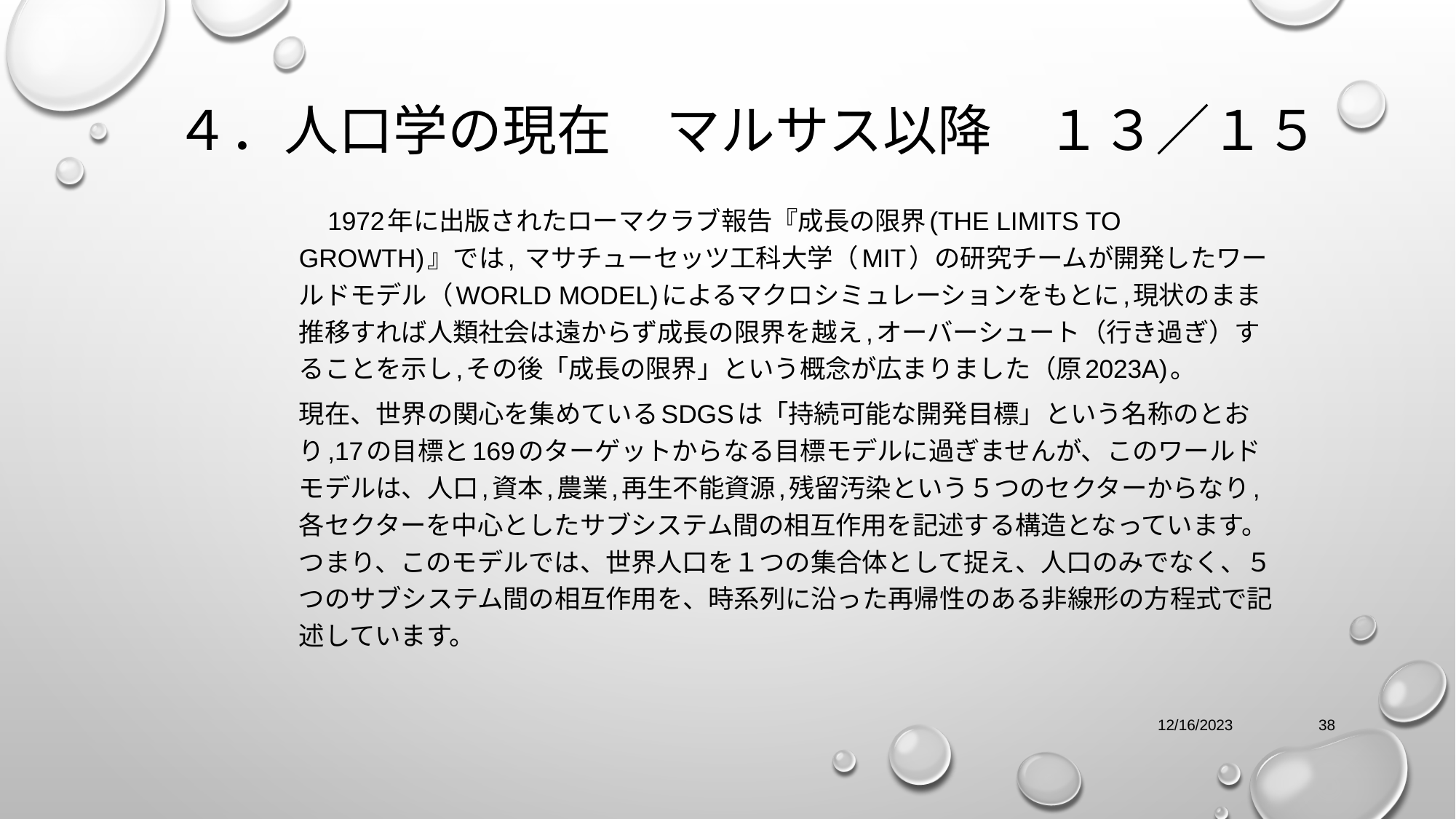

# ４．人口学の現在　マルサス以降　１３／１５
　1972年に出版されたローマクラブ報告『成長の限界(The Limits to Growth)』では, マサチューセッツ工科大学（MIT）の研究チームが開発したワールドモデル（World Model)によるマクロシミュレーションをもとに,現状のまま推移すれば人類社会は遠からず成長の限界を越え,オーバーシュート（行き過ぎ）することを示し,その後「成長の限界」という概念が広まりました（原2023A)。
現在、世界の関心を集めているSDGsは「持続可能な開発目標」という名称のとおり,17の目標と169のターゲットからなる目標モデルに過ぎませんが、このワールドモデルは、人口,資本,農業,再生不能資源,残留汚染という５つのセクターからなり,各セクターを中心としたサブシステム間の相互作用を記述する構造となっています。つまり、このモデルでは、世界人口を１つの集合体として捉え、人口のみでなく、５つのサブシステム間の相互作用を、時系列に沿った再帰性のある非線形の方程式で記述しています。
12/16/2023
38